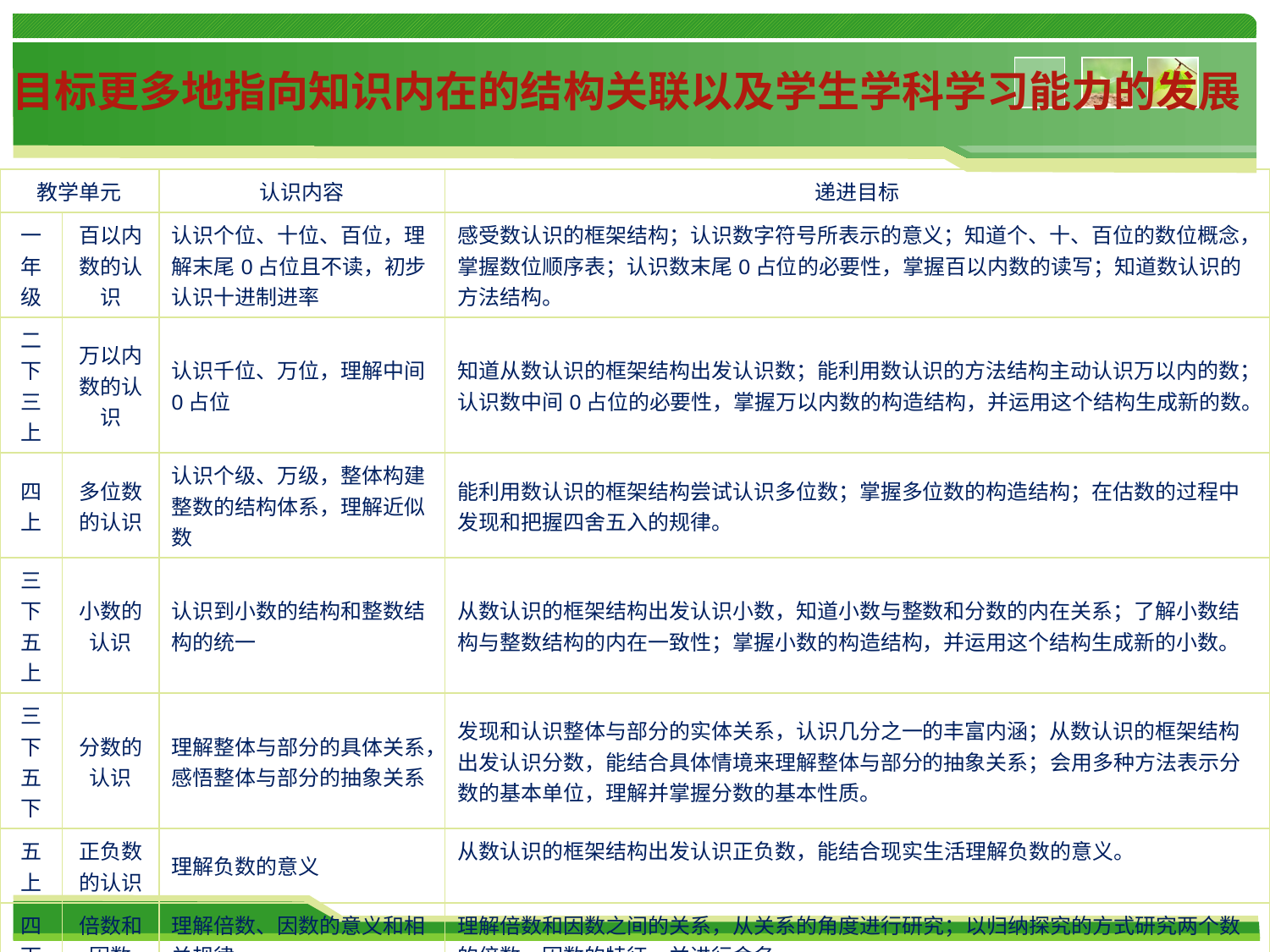

目标更多地指向知识内在的结构关联以及学生学科学习能力的发展
| 教学单元 |  | 认识内容 | 递进目标 |
| --- | --- | --- | --- |
| 一年级 | 百以内数的认识 | 认识个位、十位、百位，理解末尾0占位且不读，初步认识十进制进率 | 感受数认识的框架结构；认识数字符号所表示的意义；知道个、十、百位的数位概念，掌握数位顺序表；认识数末尾0占位的必要性，掌握百以内数的读写；知道数认识的方法结构。 |
| 二下 三上 | 万以内数的认识 | 认识千位、万位，理解中间0占位 | 知道从数认识的框架结构出发认识数；能利用数认识的方法结构主动认识万以内的数；认识数中间0占位的必要性，掌握万以内数的构造结构，并运用这个结构生成新的数。 |
| 四上 | 多位数的认识 | 认识个级、万级，整体构建整数的结构体系，理解近似数 | 能利用数认识的框架结构尝试认识多位数；掌握多位数的构造结构；在估数的过程中发现和把握四舍五入的规律。 |
| 三下 五上 | 小数的认识 | 认识到小数的结构和整数结构的统一 | 从数认识的框架结构出发认识小数，知道小数与整数和分数的内在关系；了解小数结构与整数结构的内在一致性；掌握小数的构造结构，并运用这个结构生成新的小数。 |
| 三下 五下 | 分数的认识 | 理解整体与部分的具体关系，感悟整体与部分的抽象关系 | 发现和认识整体与部分的实体关系，认识几分之一的丰富内涵；从数认识的框架结构出发认识分数，能结合具体情境来理解整体与部分的抽象关系；会用多种方法表示分数的基本单位，理解并掌握分数的基本性质。 |
| 五上 | 正负数的认识 | 理解负数的意义 | 从数认识的框架结构出发认识正负数，能结合现实生活理解负数的意义。 |
| 四下 | 倍数和因数 | 理解倍数、因数的意义和相关规律 | 理解倍数和因数之间的关系，从关系的角度进行研究；以归纳探究的方式研究两个数的倍数、因数的特征，并进行命名 |